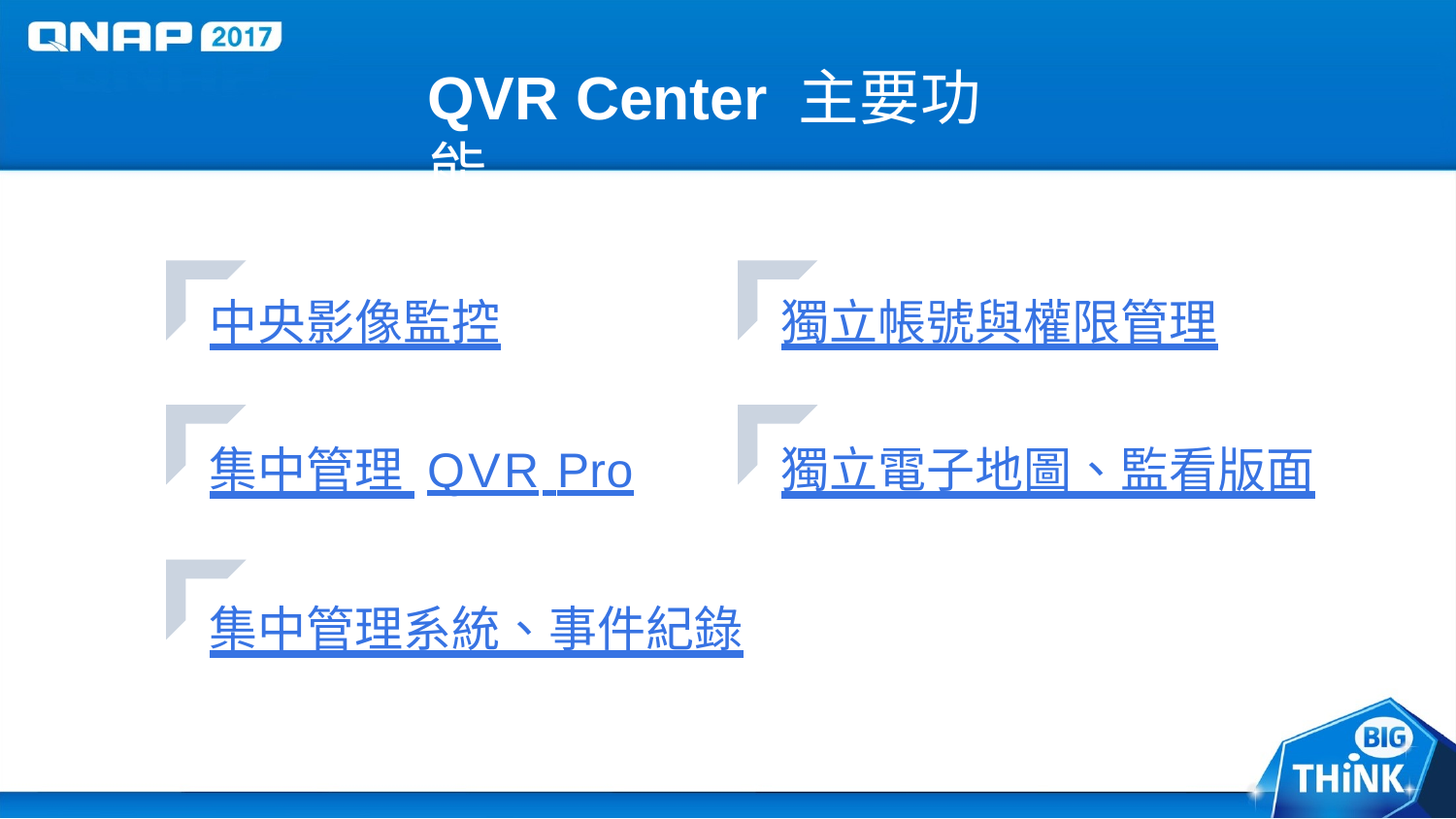

# QVR Center 主要功能

中央影像監控

集中管理 QVR Pro

集中管理系統、事件紀錄
獨立帳號與權限管理

獨立電子地圖、監看版面